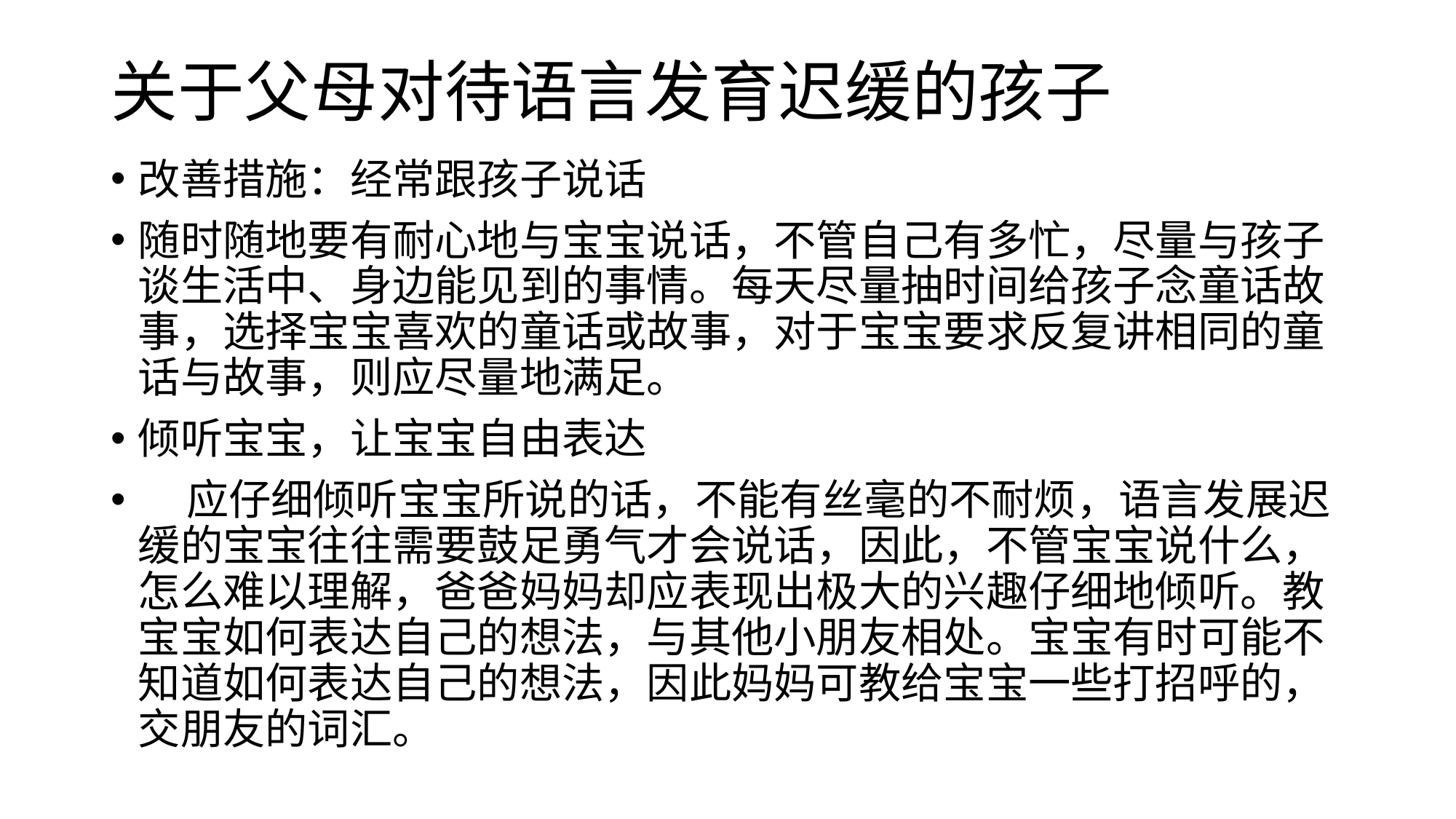

# 关于父母对待语言发育迟缓的孩子
改善措施：经常跟孩子说话
随时随地要有耐心地与宝宝说话，不管自己有多忙，尽量与孩子谈生活中、身边能见到的事情。每天尽量抽时间给孩子念童话故事，选择宝宝喜欢的童话或故事，对于宝宝要求反复讲相同的童话与故事，则应尽量地满足。
倾听宝宝，让宝宝自由表达
    应仔细倾听宝宝所说的话，不能有丝毫的不耐烦，语言发展迟缓的宝宝往往需要鼓足勇气才会说话，因此，不管宝宝说什么，怎么难以理解，爸爸妈妈却应表现出极大的兴趣仔细地倾听。教宝宝如何表达自己的想法，与其他小朋友相处。宝宝有时可能不知道如何表达自己的想法，因此妈妈可教给宝宝一些打招呼的，交朋友的词汇。